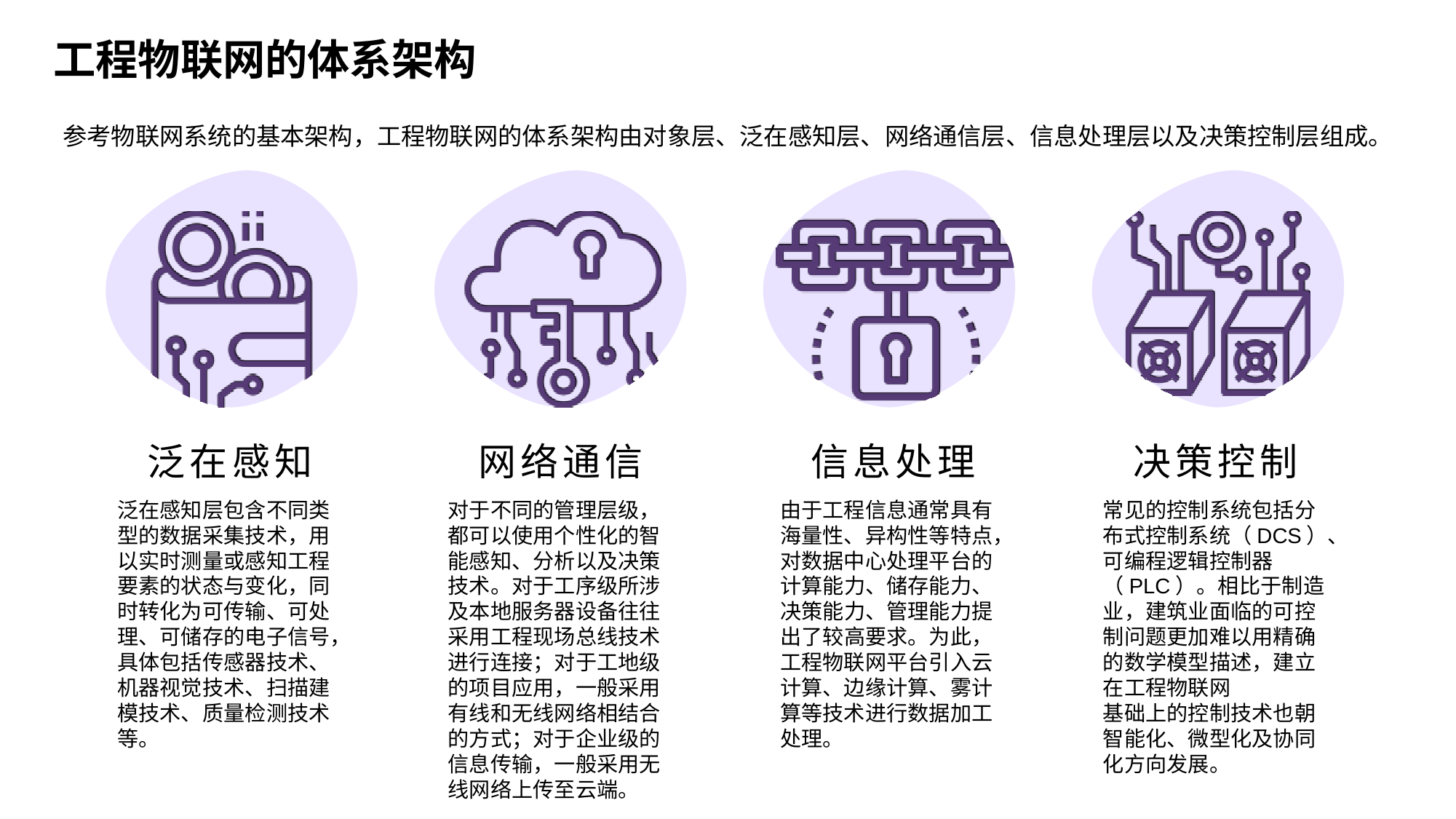

工程物联网的体系架构
参考物联网系统的基本架构，工程物联网的体系架构由对象层、泛在感知层、网络通信层、信息处理层以及决策控制层组成。

泛在感知
泛在感知层包含不同类型的数据采集技术，用以实时测量或感知工程要素的状态与变化，同时转化为可传输、可处理、可储存的电子信号，具体包括传感器技术、机器视觉技术、扫描建模技术、质量检测技术等。
网络通信
对于不同的管理层级，都可以使用个性化的智能感知、分析以及决策技术。对于工序级所涉及本地服务器设备往往采用工程现场总线技术进行连接；对于工地级的项目应用，一般采用有线和无线网络相结合的方式；对于企业级的信息传输，一般采用无线网络上传至云端。
信息处理
由于工程信息通常具有海量性、异构性等特点，对数据中心处理平台的计算能力、储存能力、决策能力、管理能力提出了较高要求。为此，工程物联网平台引入云计算、边缘计算、雾计算等技术进行数据加工处理。
决策控制
常见的控制系统包括分布式控制系统（DCS）、可编程逻辑控制器（PLC）。相比于制造业，建筑业面临的可控制问题更加难以用精确的数学模型描述，建立在工程物联网
基础上的控制技术也朝智能化、微型化及协同化方向发展。